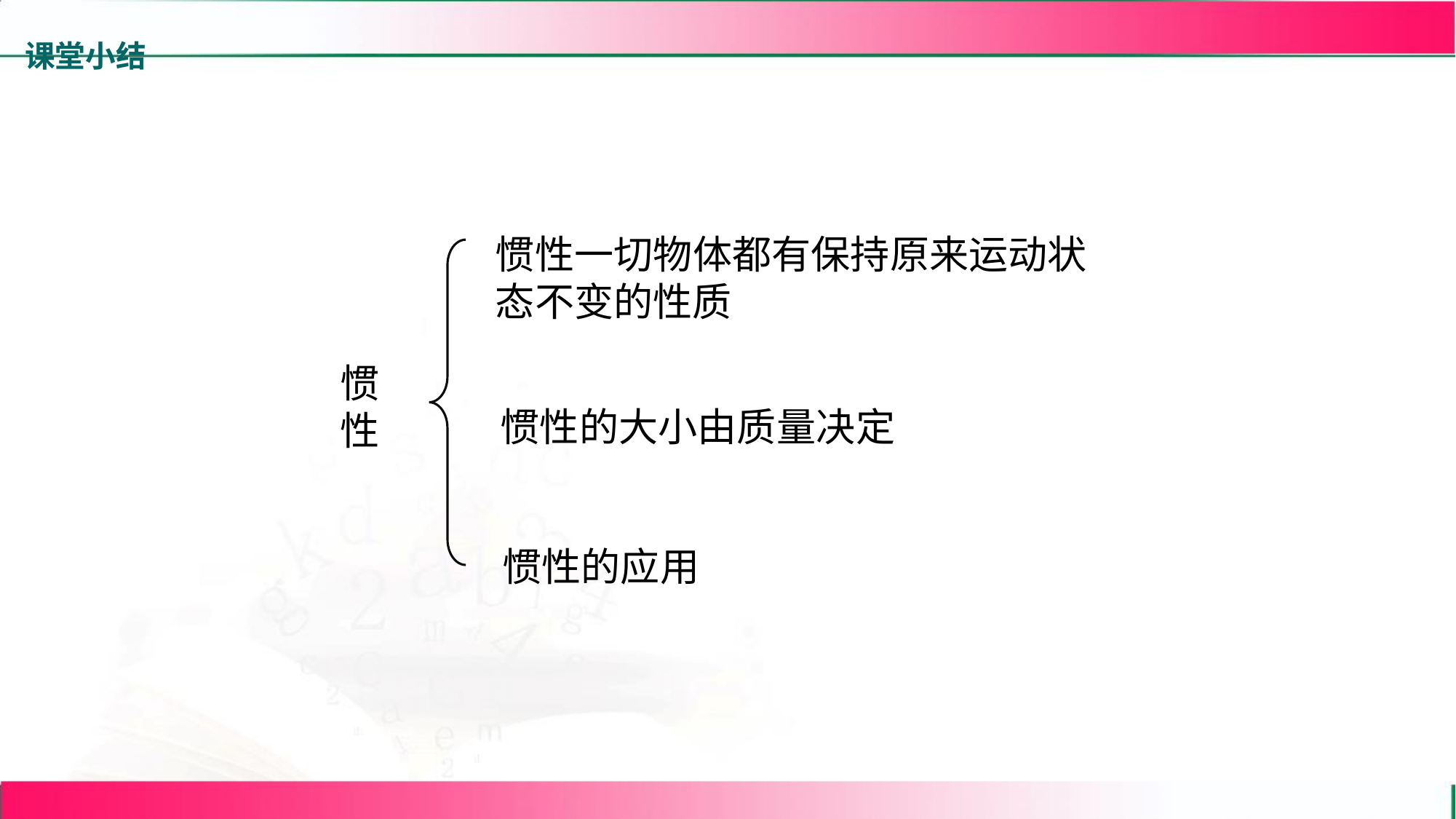

课堂小结
惯性一切物体都有保持原来运动状态不变的性质

惯性
惯性的大小由质量决定
惯性的应用